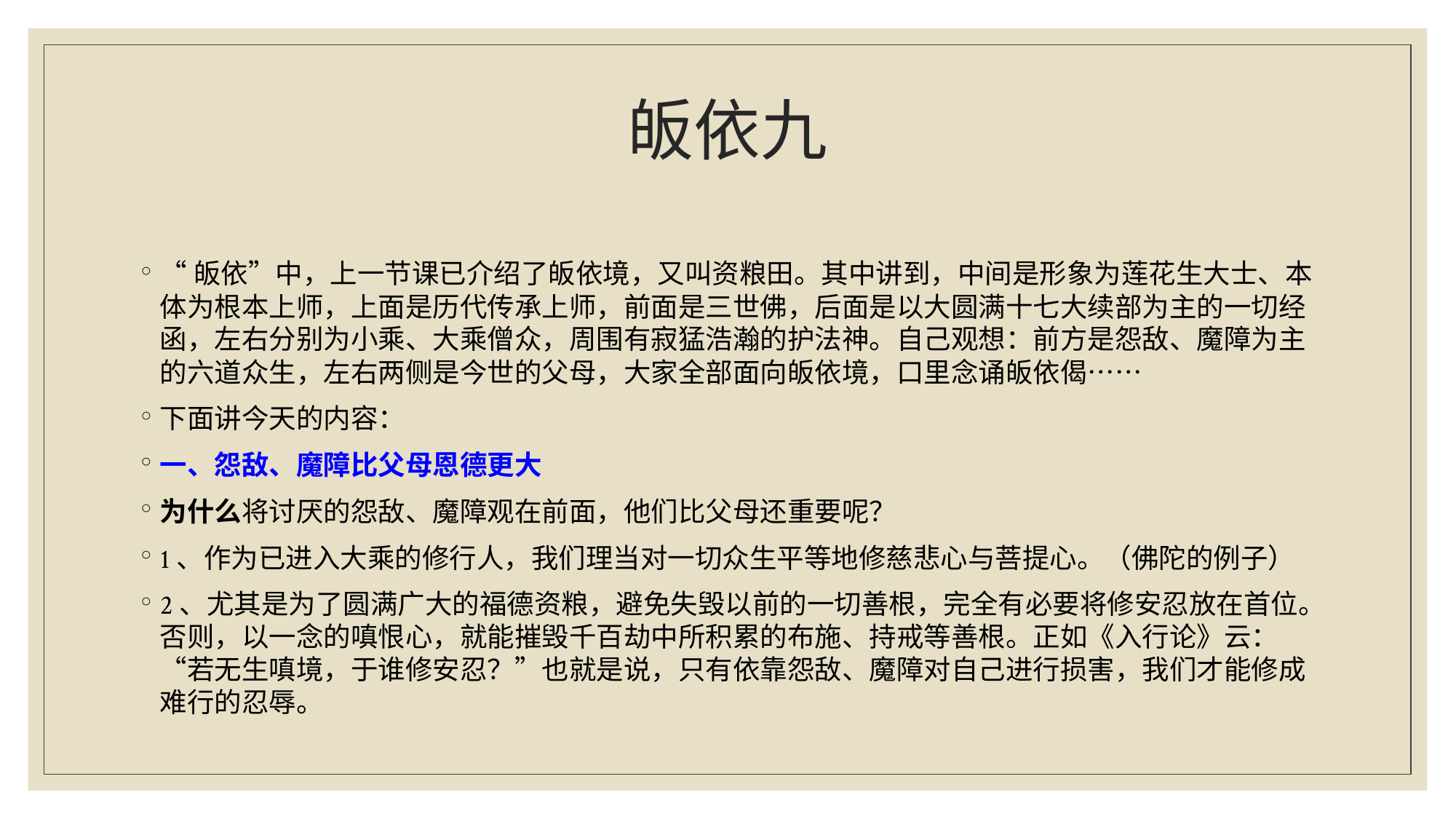

# 皈依九
“皈依”中，上一节课已介绍了皈依境，又叫资粮田。其中讲到，中间是形象为莲花生大士、本体为根本上师，上面是历代传承上师，前面是三世佛，后面是以大圆满十七大续部为主的一切经函，左右分别为小乘、大乘僧众，周围有寂猛浩瀚的护法神。自己观想：前方是怨敌、魔障为主的六道众生，左右两侧是今世的父母，大家全部面向皈依境，口里念诵皈依偈……
下面讲今天的内容：
一、怨敌、魔障比父母恩德更大
为什么将讨厌的怨敌、魔障观在前面，他们比父母还重要呢？
1、作为已进入大乘的修行人，我们理当对一切众生平等地修慈悲心与菩提心。（佛陀的例子）
2、尤其是为了圆满广大的福德资粮，避免失毁以前的一切善根，完全有必要将修安忍放在首位。否则，以一念的嗔恨心，就能摧毁千百劫中所积累的布施、持戒等善根。正如《入行论》云：“若无生嗔境，于谁修安忍？”也就是说，只有依靠怨敌、魔障对自己进行损害，我们才能修成难行的忍辱。